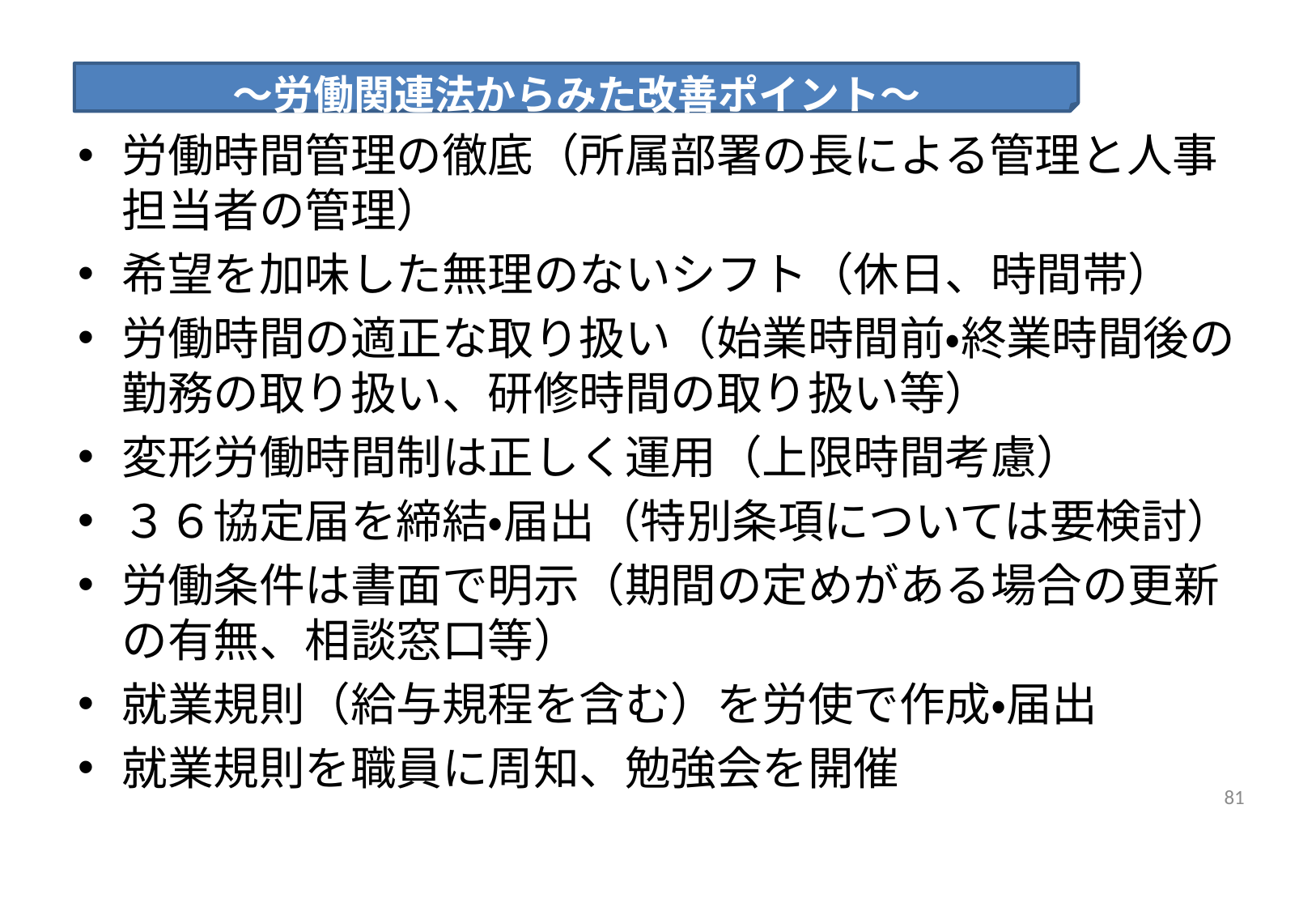

～労働関連法からみた改善ポイント～
労働時間管理の徹底（所属部署の長による管理と人事担当者の管理）
希望を加味した無理のないシフト（休日、時間帯）
労働時間の適正な取り扱い（始業時間前・終業時間後の勤務の取り扱い、研修時間の取り扱い等）
変形労働時間制は正しく運用（上限時間考慮）
３６協定届を締結・届出（特別条項については要検討）
労働条件は書面で明示（期間の定めがある場合の更新の有無、相談窓口等）
就業規則（給与規程を含む）を労使で作成・届出
就業規則を職員に周知、勉強会を開催
81